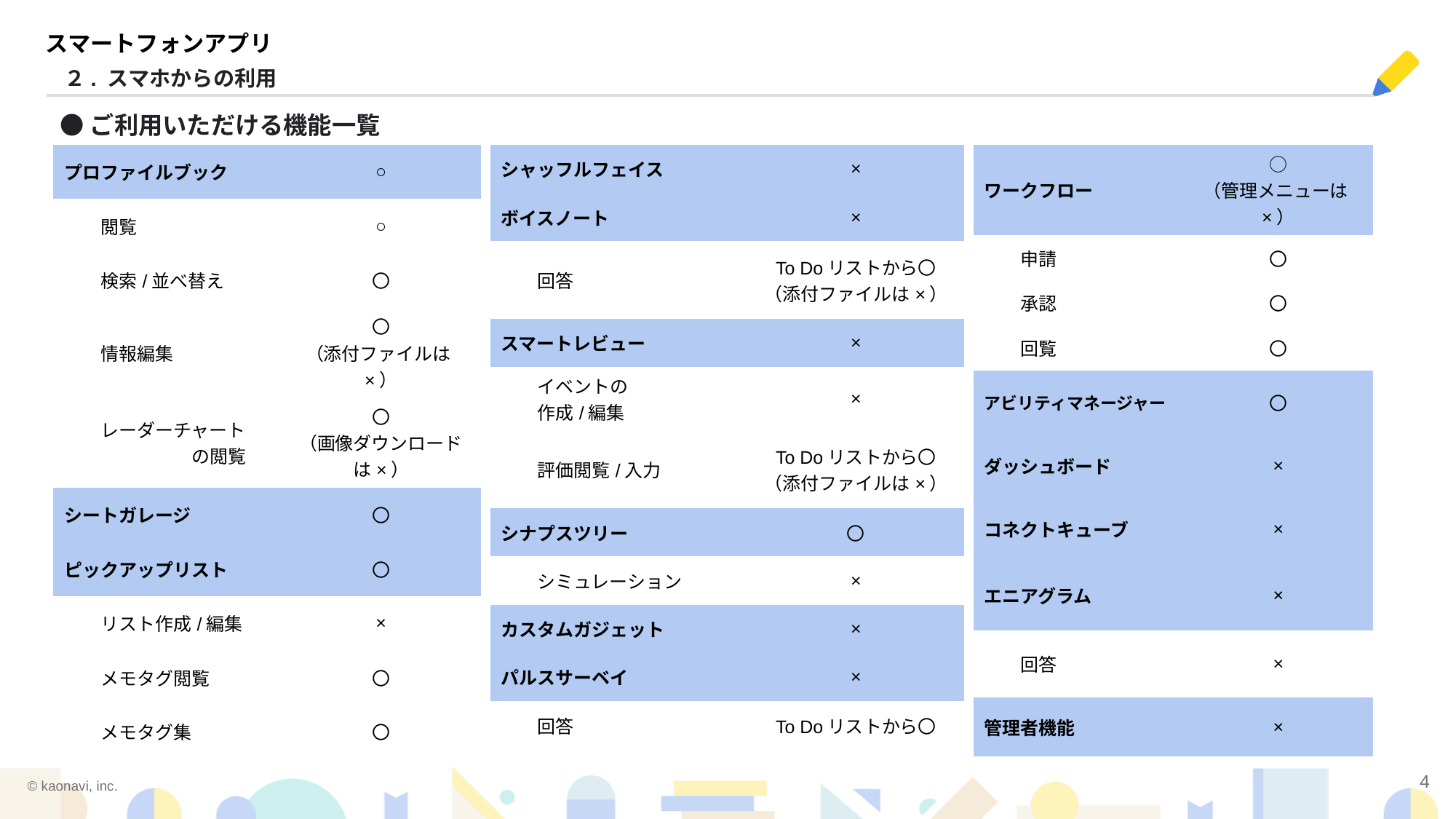

スマートフォンアプリ
２. スマホからの利用
●ご利用いただける機能一覧
| プロファイルブック | ○ |
| --- | --- |
| 閲覧 | ○ |
| 検索/並べ替え | 〇 |
| 情報編集 | 〇 （添付ファイルは×） |
| レーダーチャート 　　　　　　　の閲覧 | 〇 （画像ダウンロードは×） |
| シートガレージ | 〇 |
| ピックアップリスト | 〇 |
| リスト作成/編集 | × |
| メモタグ閲覧 | 〇 |
| メモタグ集 | 〇 |
| シャッフルフェイス | × |
| --- | --- |
| ボイスノート | × |
| 回答 | To Doリストから〇 （添付ファイルは×） |
| スマートレビュー | × |
| イベントの 　　作成/編集 | × |
| 評価閲覧/入力 | To Doリストから〇 （添付ファイルは×） |
| シナプスツリー | 〇 |
| シミュレーション | × |
| カスタムガジェット | × |
| パルスサーベイ | × |
| 回答 | To Doリストから〇 |
| ワークフロー | ○ （管理メニューは×） |
| --- | --- |
| 申請 | 〇 |
| 承認 | 〇 |
| 回覧 | 〇 |
| アビリティマネージャー | 〇 |
| ダッシュボード | × |
| コネクトキューブ | × |
| エニアグラム | × |
| 回答 | × |
| 管理者機能 | × |